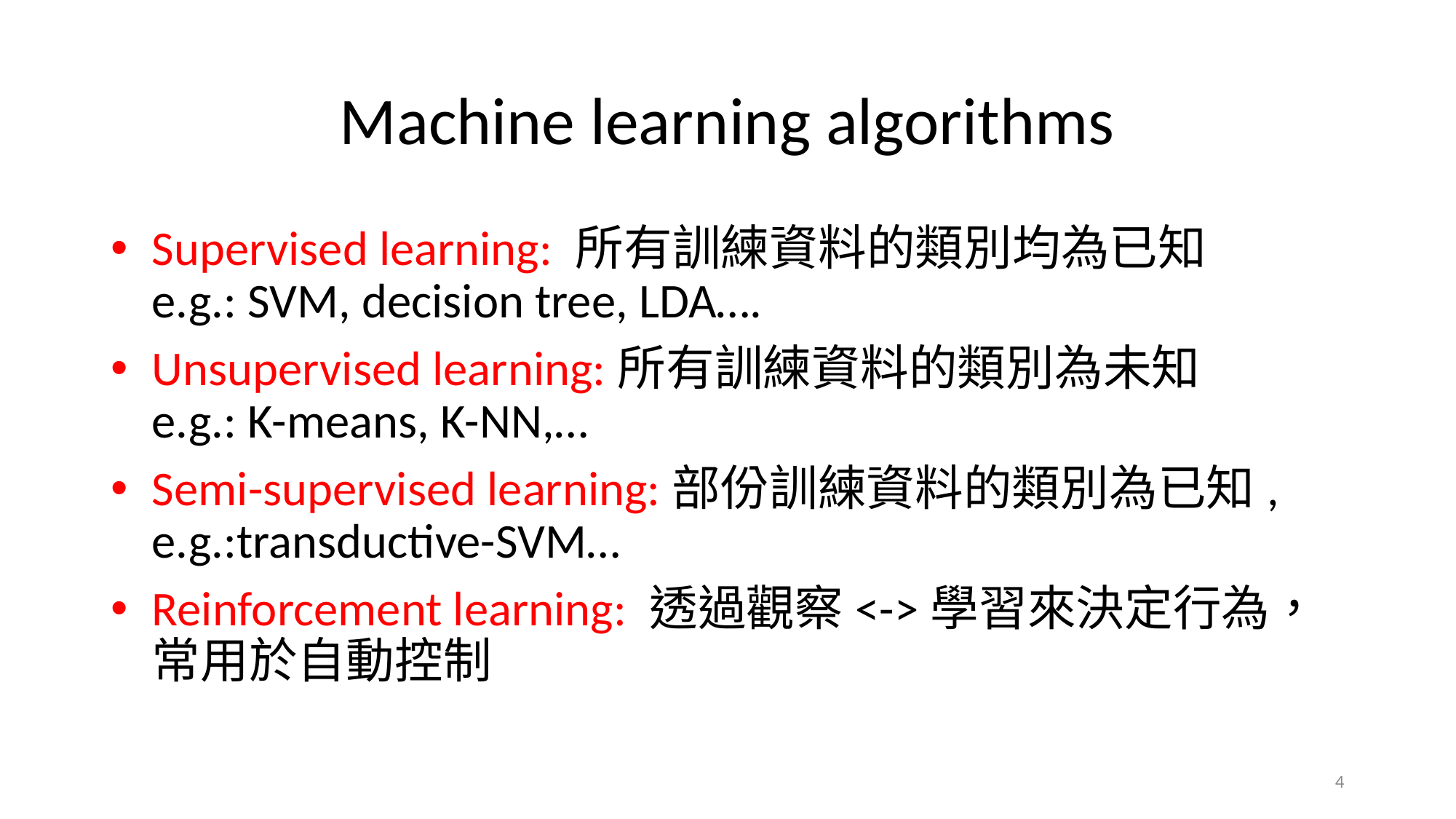

# Machine learning algorithms
Supervised learning: 所有訓練資料的類別均為已知
e.g.: SVM, decision tree, LDA….
Unsupervised learning:所有訓練資料的類別為未知
e.g.: K-means, K-NN,…
Semi-supervised learning:部份訓練資料的類別為已知,
e.g.:transductive-SVM…
Reinforcement learning: 透過觀察<->學習來決定行為，常用於自動控制

4